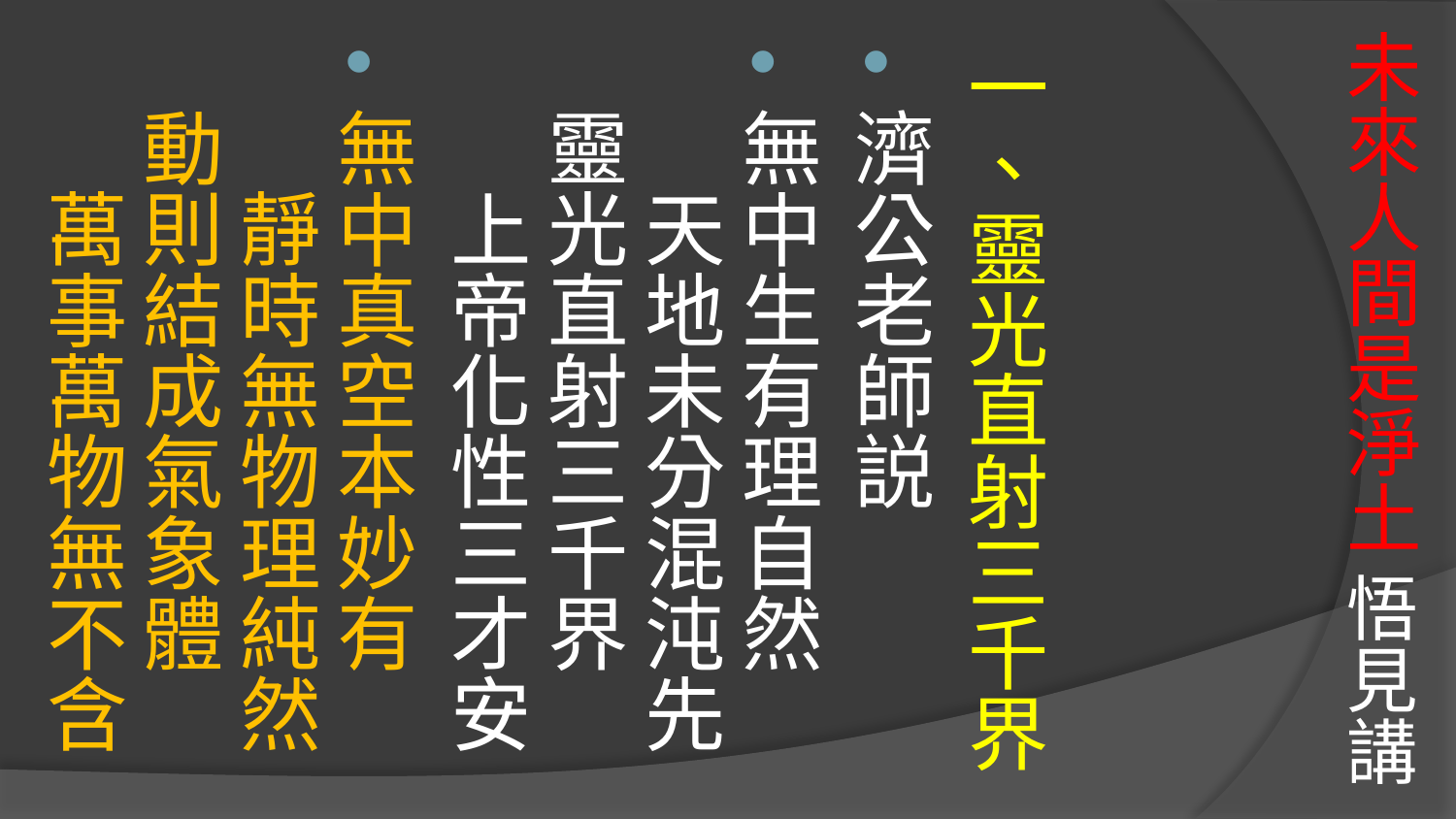

# 未來人間是淨土 悟見講
一、靈光直射三千界
濟公老師説
無中生有理自然　　天地未分混沌先
靈光直射三千界　　上帝化性三才安
無中真空本妙有　　靜時無物理純然
動則結成氣象體　　萬事萬物無不含